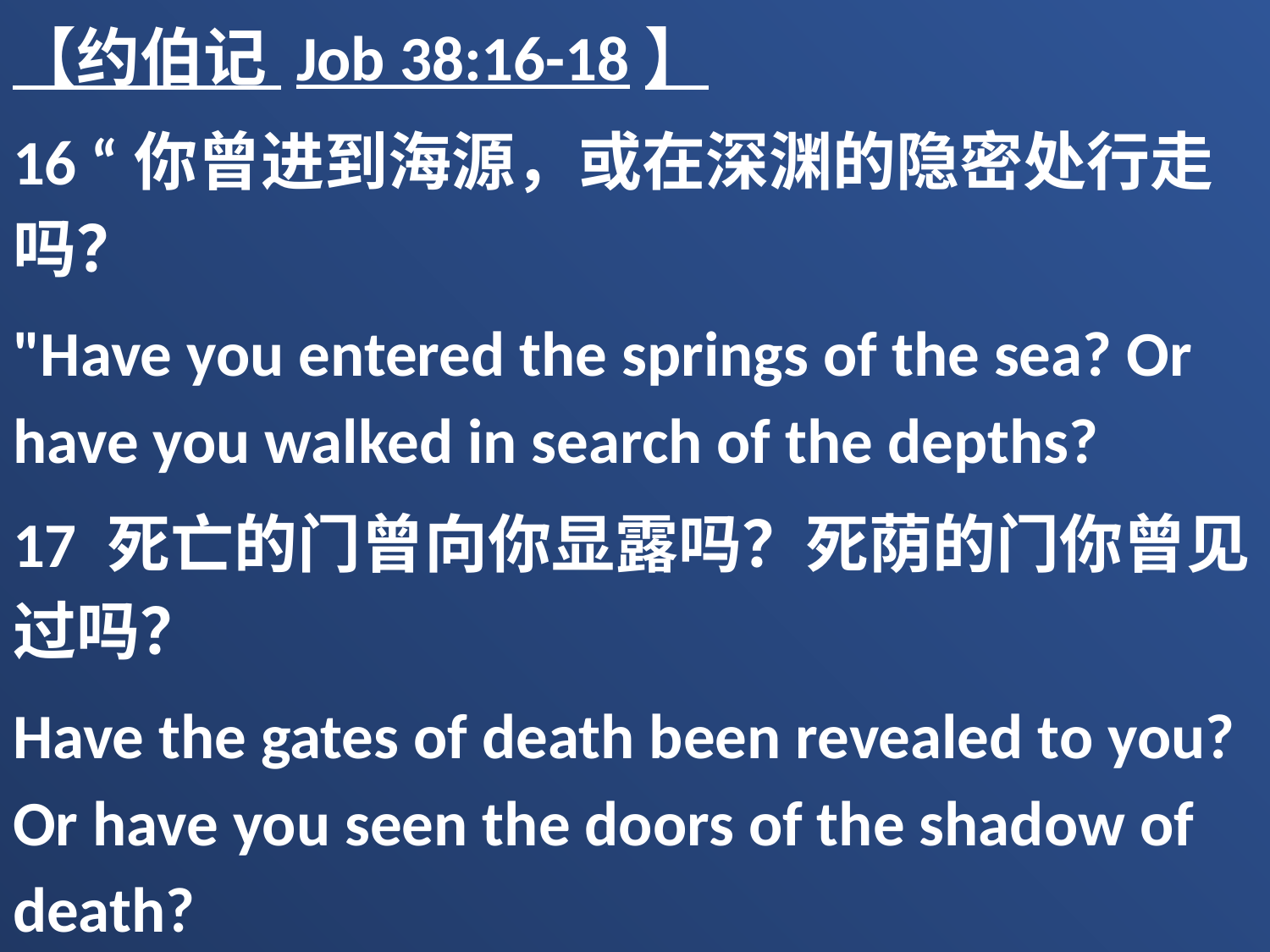

【约伯记 Job 38:16-18】
16 “你曾进到海源，或在深渊的隐密处行走吗？
"Have you entered the springs of the sea? Or have you walked in search of the depths?
17 死亡的门曾向你显露吗？死荫的门你曾见过吗？
Have the gates of death been revealed to you? Or have you seen the doors of the shadow of death?